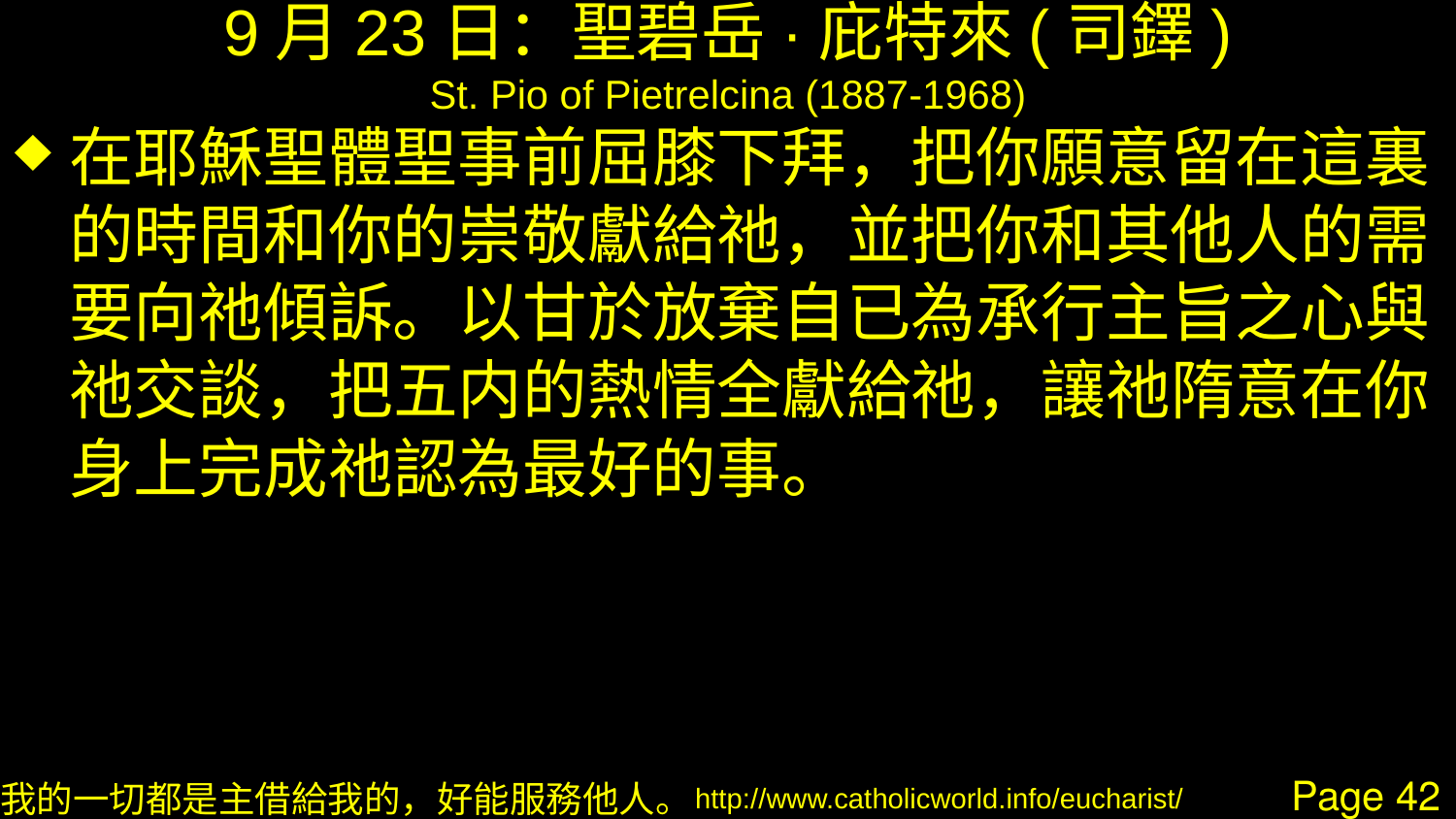

# 9月23日：聖碧岳·庇特來(司鐸) St. Pio of Pietrelcina (1887-1968)
在耶穌聖體聖事前屈膝下拜，把你願意留在這裏的時間和你的崇敬獻給祂，並把你和其他人的需要向祂傾訴。以甘於放棄自已為承行主旨之心與祂交談，把五内的熱情全獻給祂，讓祂隋意在你身上完成祂認為最好的事。